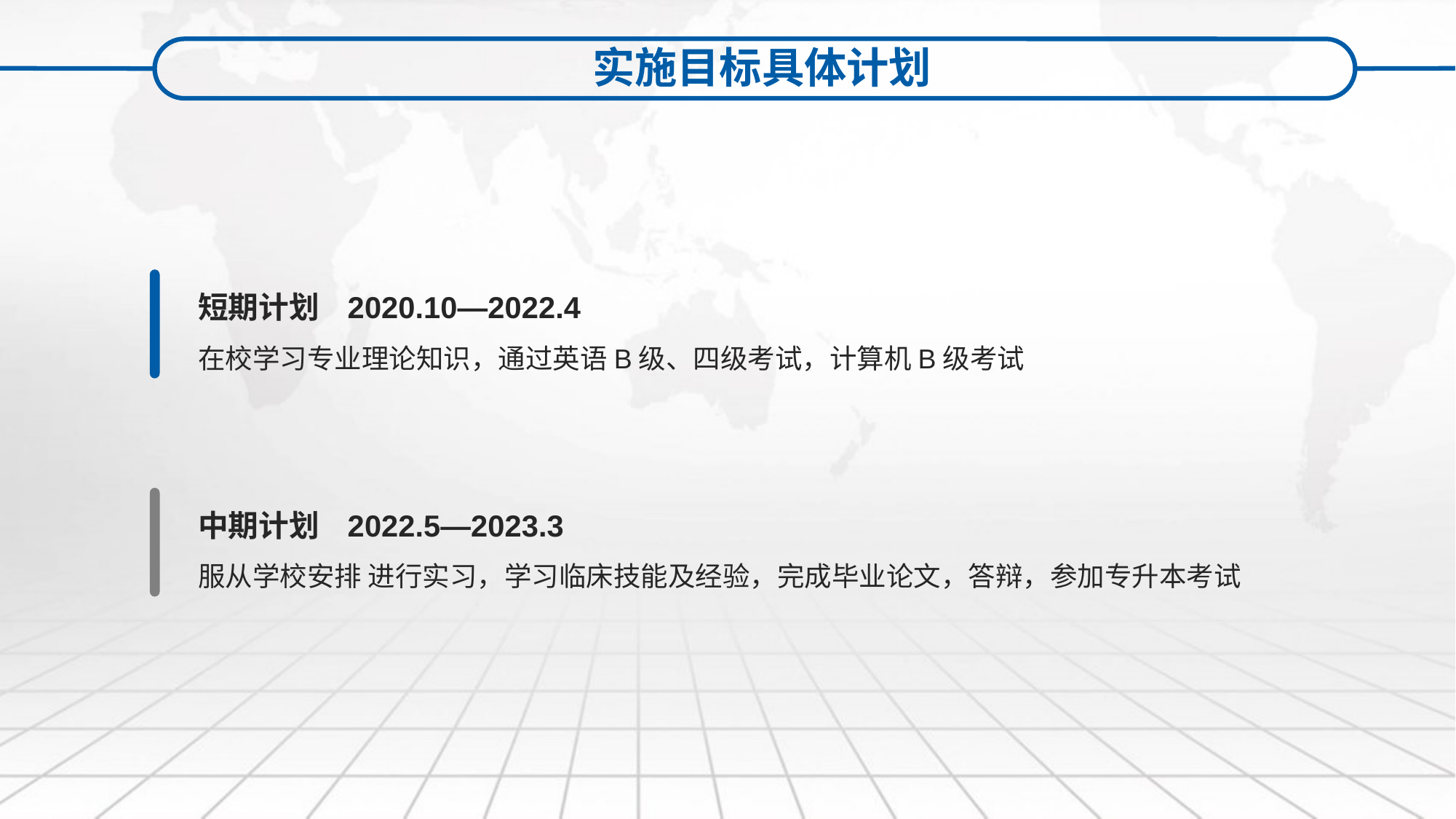

实施目标具体计划

短期计划   2020.10—2022.4
在校学习专业理论知识，通过英语B级、四级考试，计算机B级考试

中期计划   2022.5—2023.3
服从学校安排 进行实习，学习临床技能及经验，完成毕业论文，答辩，参加专升本考试